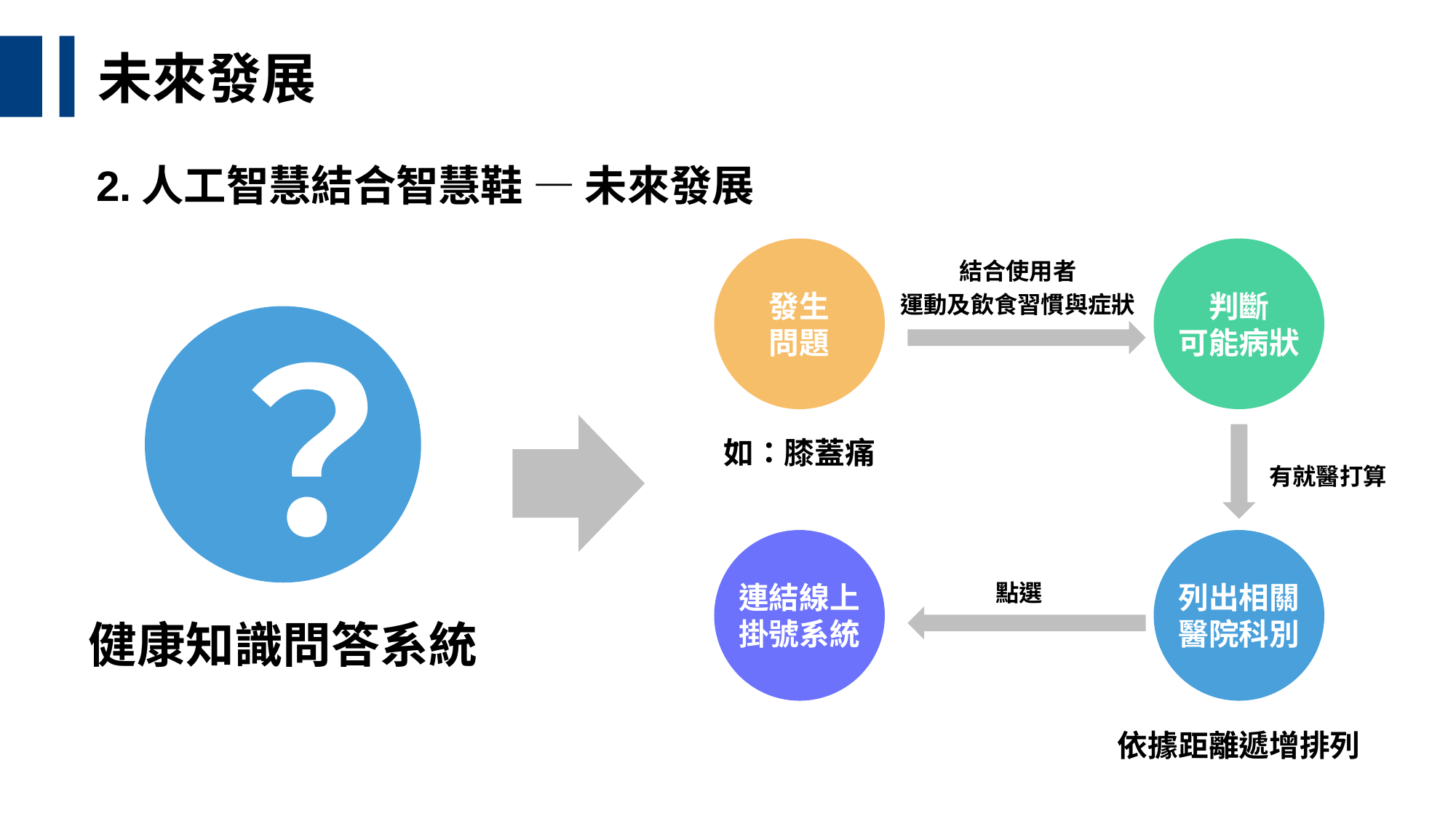

未來發展
2.人工智慧結合智慧鞋 — 未來發展
發生
問題
判斷
可能病狀
結合使用者
運動及飲食習慣與症狀

？
如：膝蓋痛

有就醫打算

連結線上
掛號系統
列出相關
醫院科別
點選

健康知識問答系統
依據距離遞增排列